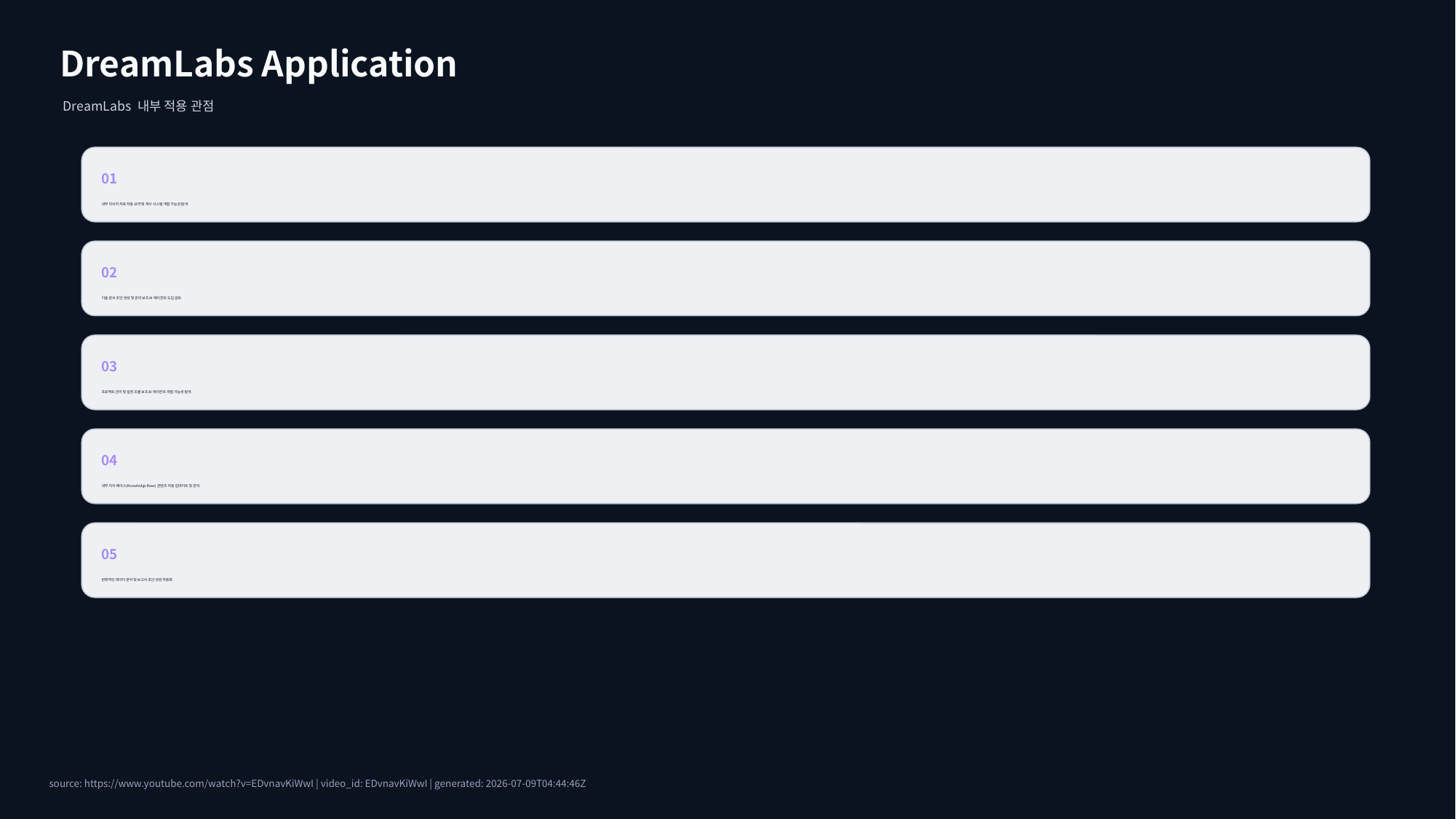

DreamLabs Application
DreamLabs 내부 적용 관점

01
내부 리서치 자료 자동 요약 및 게시 시스템 개발 가능성 탐색.

02
기술 문서 초안 생성 및 관리 보조 AI 에이전트 도입 검토.

03
프로젝트 관리 및 일정 조율 보조 AI 에이전트 개발 가능성 탐색.

04
내부 지식 베이스(Knowledge Base) 콘텐츠 자동 업데이트 및 관리.

05
반복적인 데이터 분석 및 보고서 초안 생성 자동화.
source: https://www.youtube.com/watch?v=EDvnavKiWwI | video_id: EDvnavKiWwI | generated: 2026-07-09T04:44:46Z